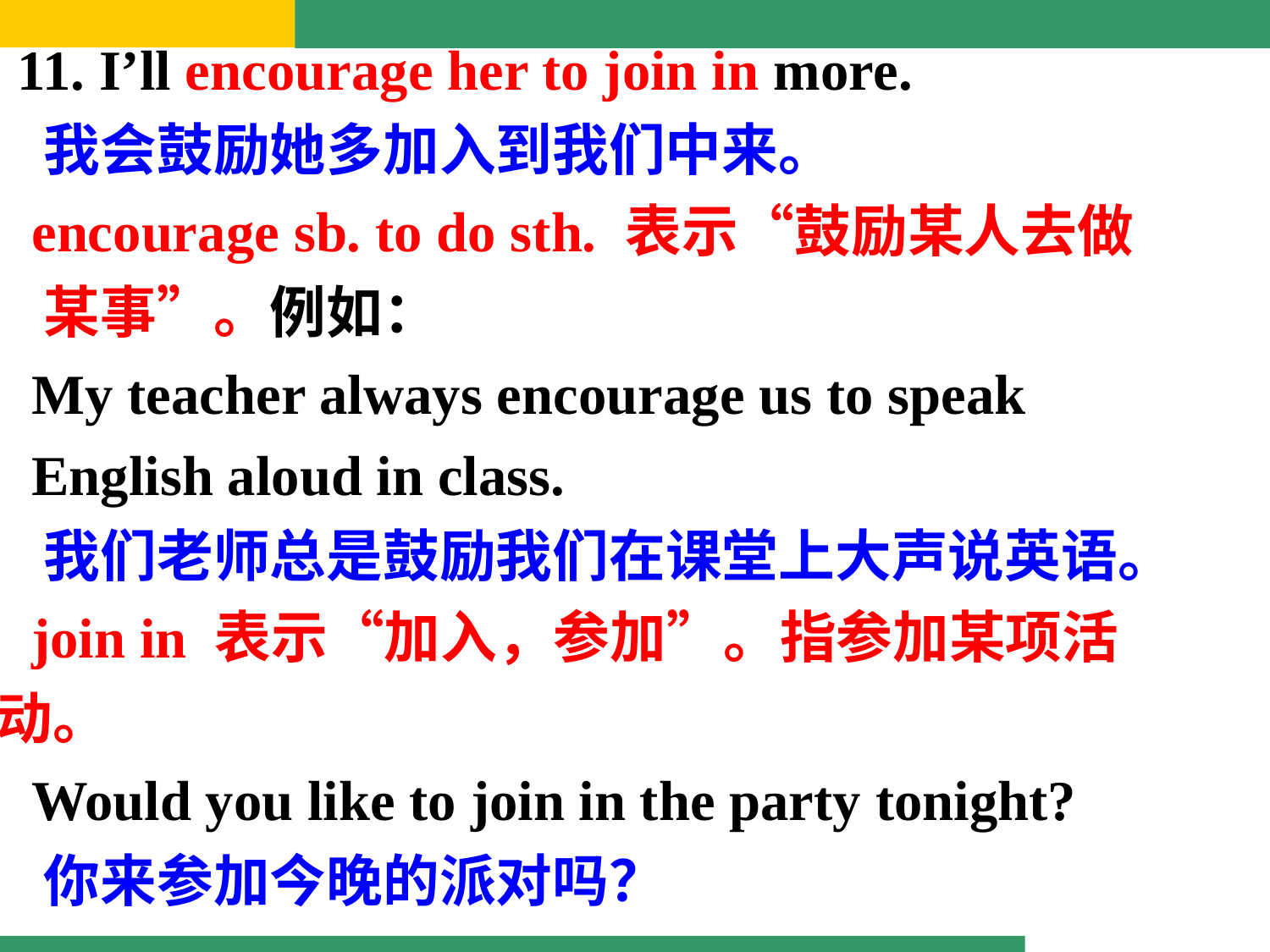

I’ll encourage her to join in more.
 我会鼓励她多加入到我们中来。
 encourage sb. to do sth. 表示“鼓励某人去做
 某事”。例如：
 My teacher always encourage us to speak
 English aloud in class.
 我们老师总是鼓励我们在课堂上大声说英语。
 join in 表示“加入，参加”。指参加某项活动。
 Would you like to join in the party tonight?
 你来参加今晚的派对吗？